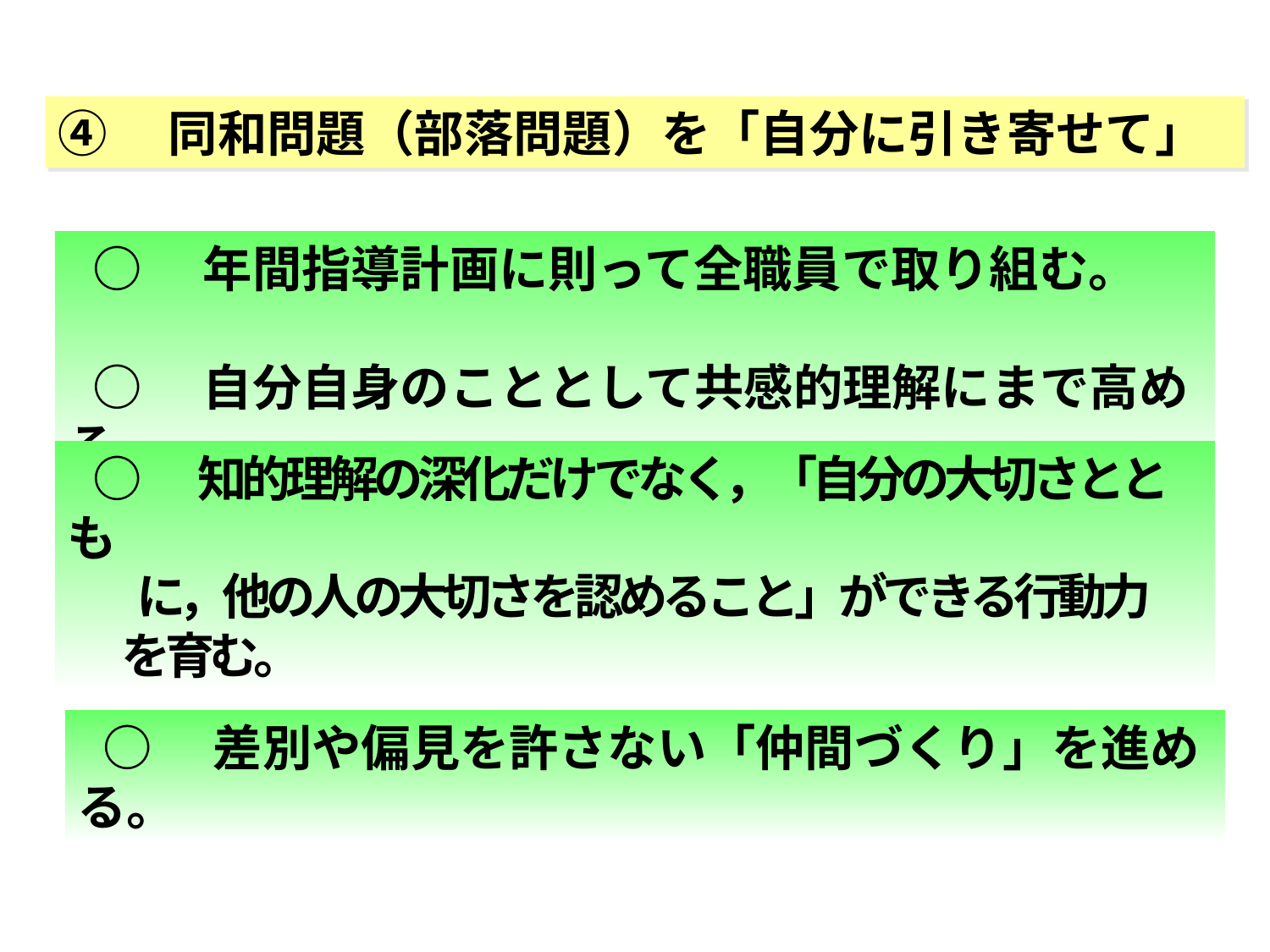

④　同和問題（部落問題）を「自分に引き寄せて」
○　年間指導計画に則って全職員で取り組む。
○　自分自身のこととして共感的理解にまで高める。
○　知的理解の深化だけでなく，「自分の大切さととも
　に，他の人の大切さを認めること」ができる行動力
  を育む。
○　差別や偏見を許さない「仲間づくり」を進める。